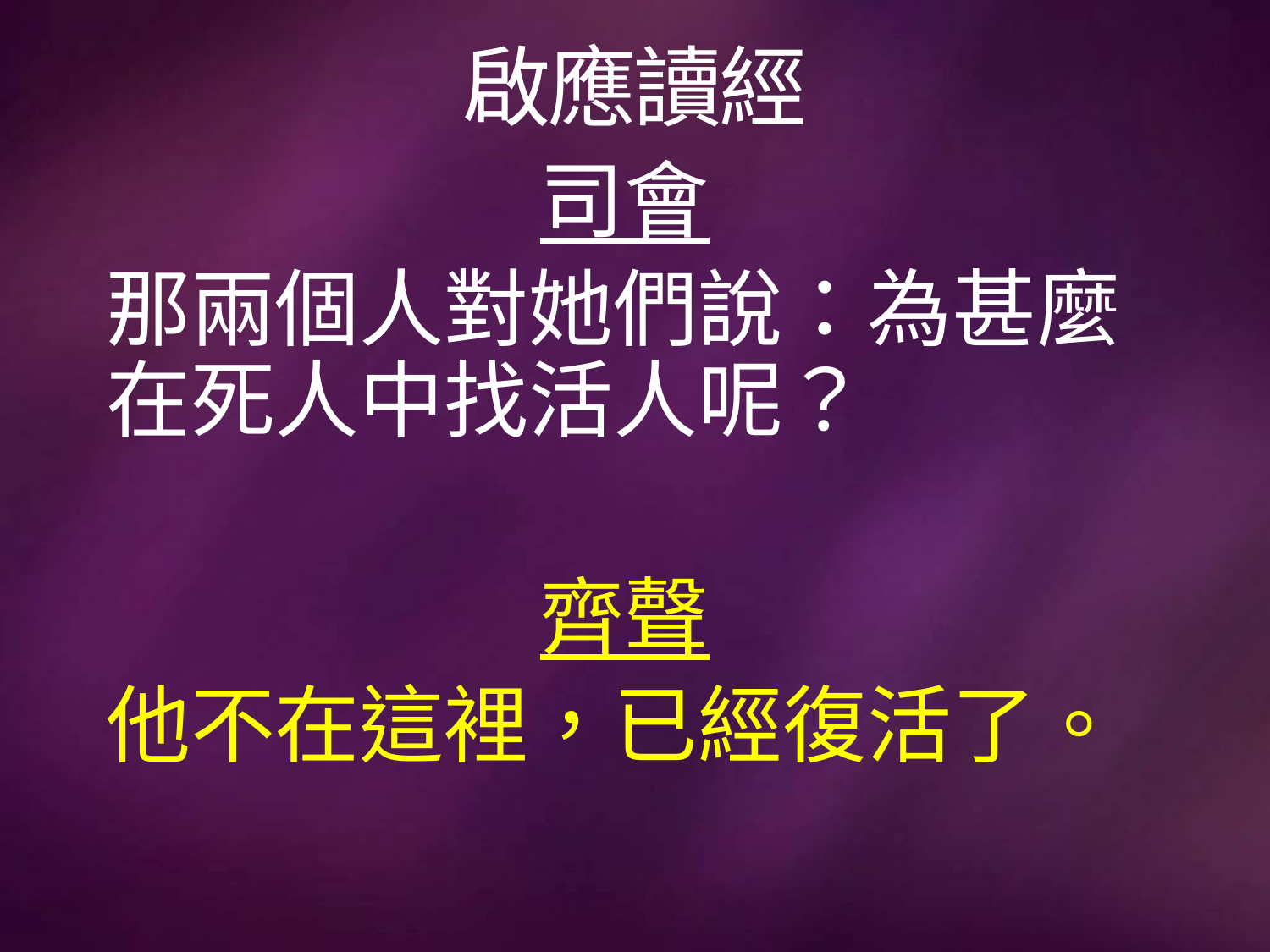

# 啟應讀經
司會
那兩個人對她們說：為甚麼在死人中找活人呢？

齊聲
他不在這裡，已經復活了。